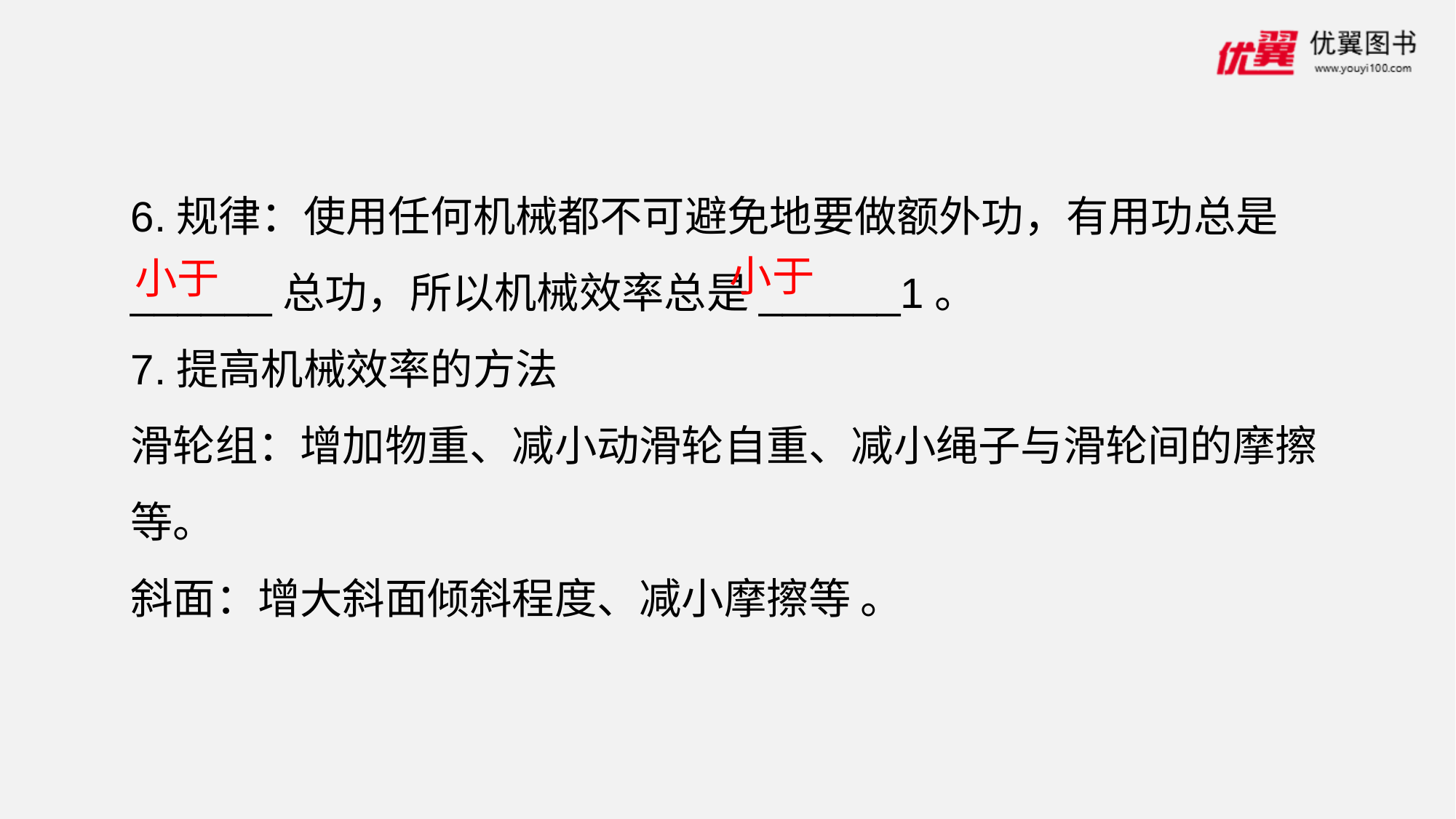

6.规律：使用任何机械都不可避免地要做额外功，有用功总是______总功，所以机械效率总是______1。
7.提高机械效率的方法
滑轮组：增加物重、减小动滑轮自重、减小绳子与滑轮间的摩擦等。
斜面：增大斜面倾斜程度、减小摩擦等 。
小于
小于